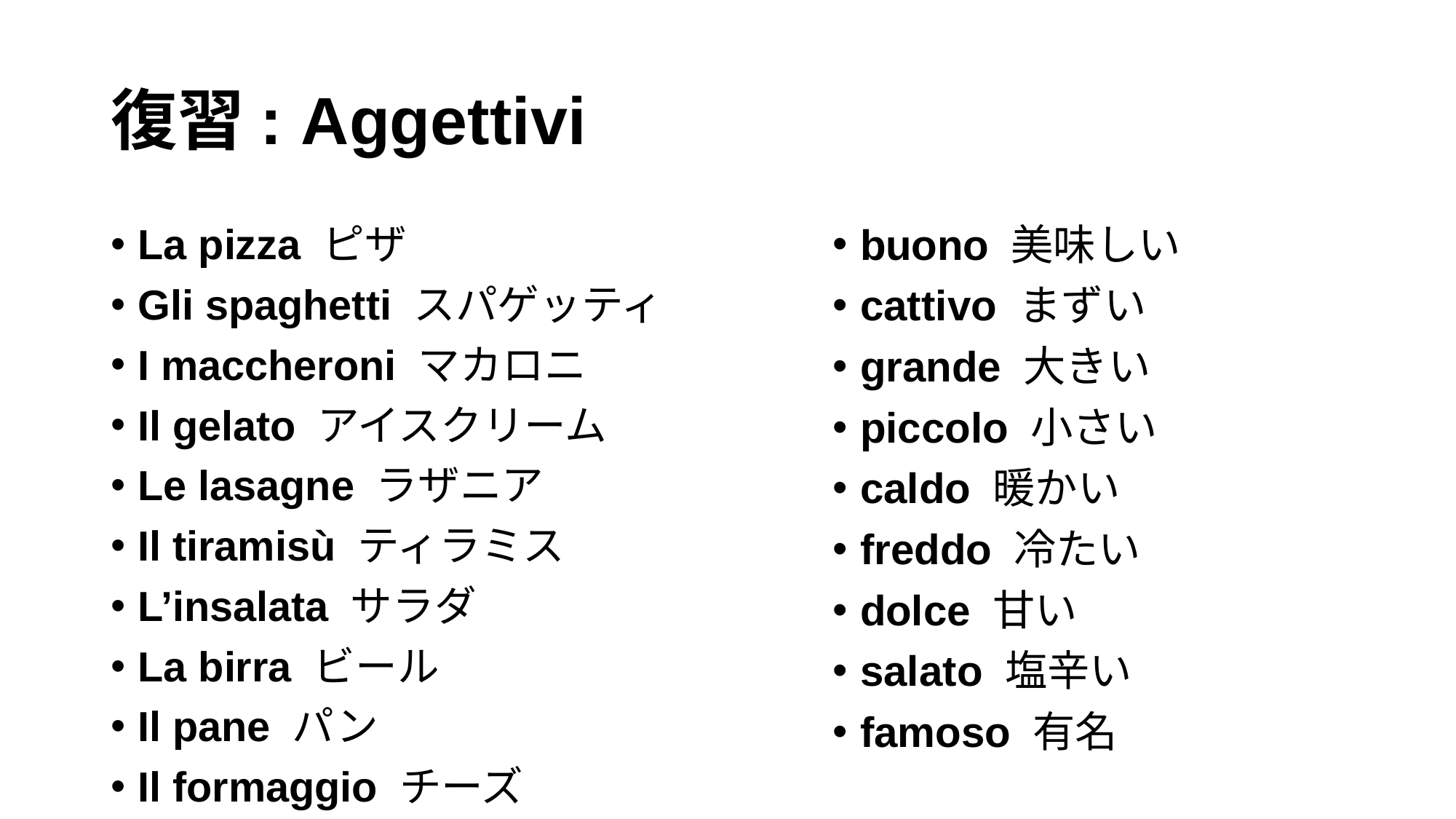

# 復習: Aggettivi
La pizza ピザ
Gli spaghetti スパゲッティ
I maccheroni マカロニ
Il gelato アイスクリーム
Le lasagne ラザニア
Il tiramisù ティラミス
L’insalata サラダ
La birra ビール
Il pane パン
Il formaggio チーズ
buono 美味しい
cattivo まずい
grande 大きい
piccolo 小さい
caldo 暖かい
freddo 冷たい
dolce 甘い
salato 塩辛い
famoso 有名